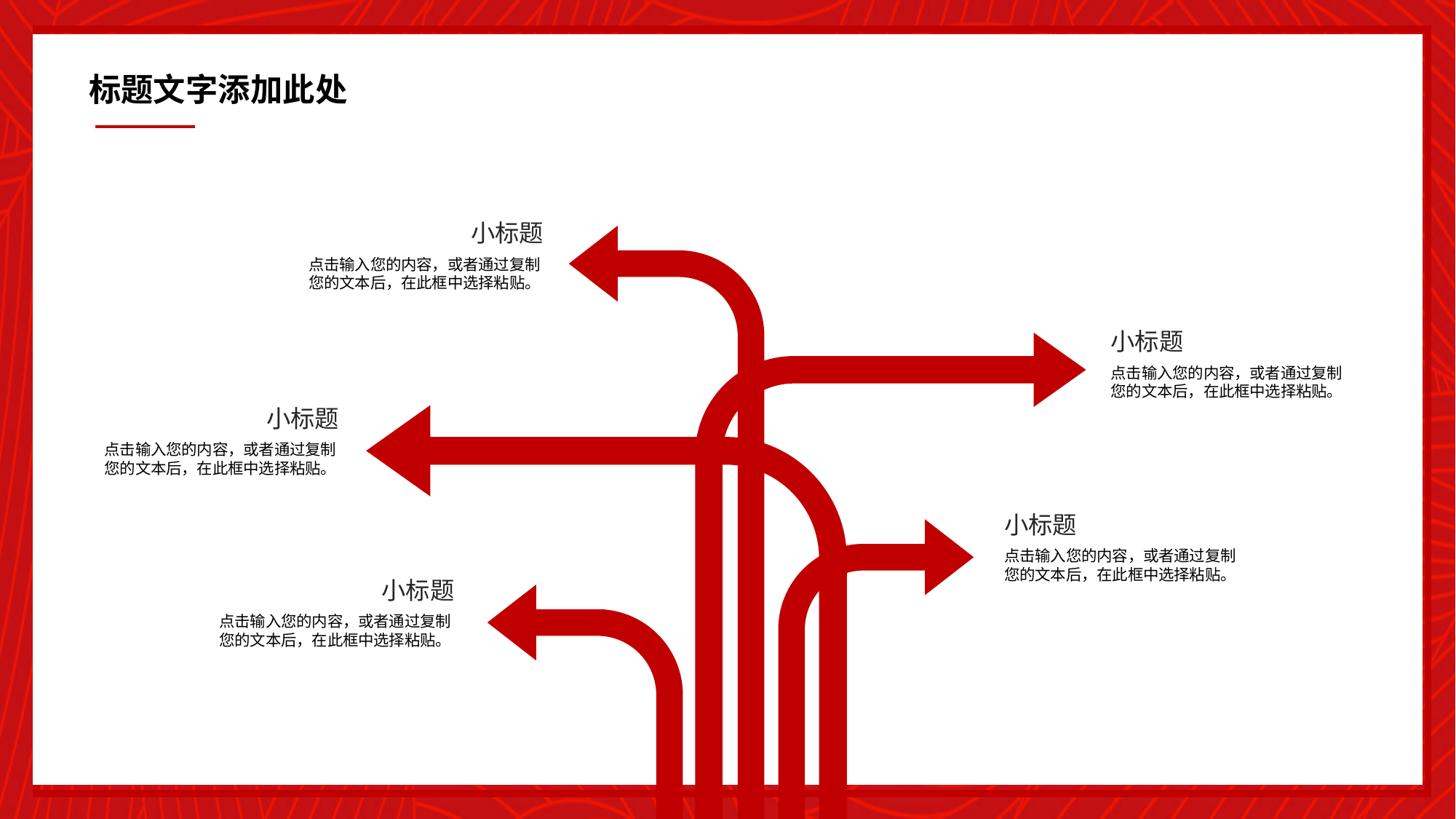

标题文字添加此处
小标题
点击输入您的内容，或者通过复制您的文本后，在此框中选择粘贴。

小标题
点击输入您的内容，或者通过复制您的文本后，在此框中选择粘贴。

小标题
点击输入您的内容，或者通过复制您的文本后，在此框中选择粘贴。

小标题
点击输入您的内容，或者通过复制您的文本后，在此框中选择粘贴。

小标题
点击输入您的内容，或者通过复制您的文本后，在此框中选择粘贴。